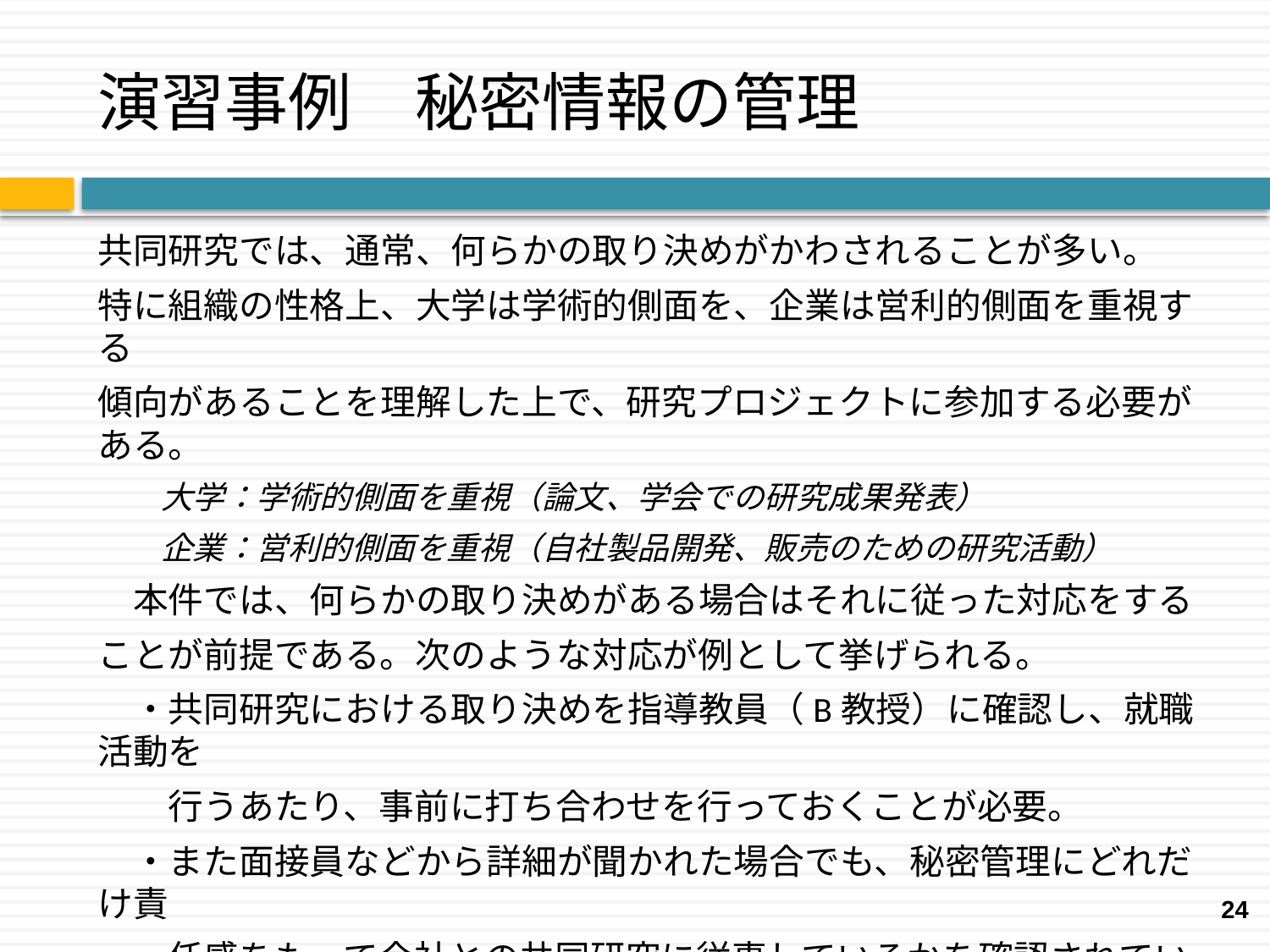

# 演習事例　秘密情報の管理
共同研究では、通常、何らかの取り決めがかわされることが多い。
特に組織の性格上、大学は学術的側面を、企業は営利的側面を重視する
傾向があることを理解した上で、研究プロジェクトに参加する必要がある。
　　大学：学術的側面を重視（論文、学会での研究成果発表）
　　企業：営利的側面を重視（自社製品開発、販売のための研究活動）
　本件では、何らかの取り決めがある場合はそれに従った対応をする
ことが前提である。次のような対応が例として挙げられる。
　・共同研究における取り決めを指導教員（B教授）に確認し、就職活動を
　　行うあたり、事前に打ち合わせを行っておくことが必要。
　・また面接員などから詳細が聞かれた場合でも、秘密管理にどれだけ責
　　任感をもって会社との共同研究に従事しているかを確認されている場合
　　もあることに留意して、自らの従事内容をあるがまま話すことはさける。

24